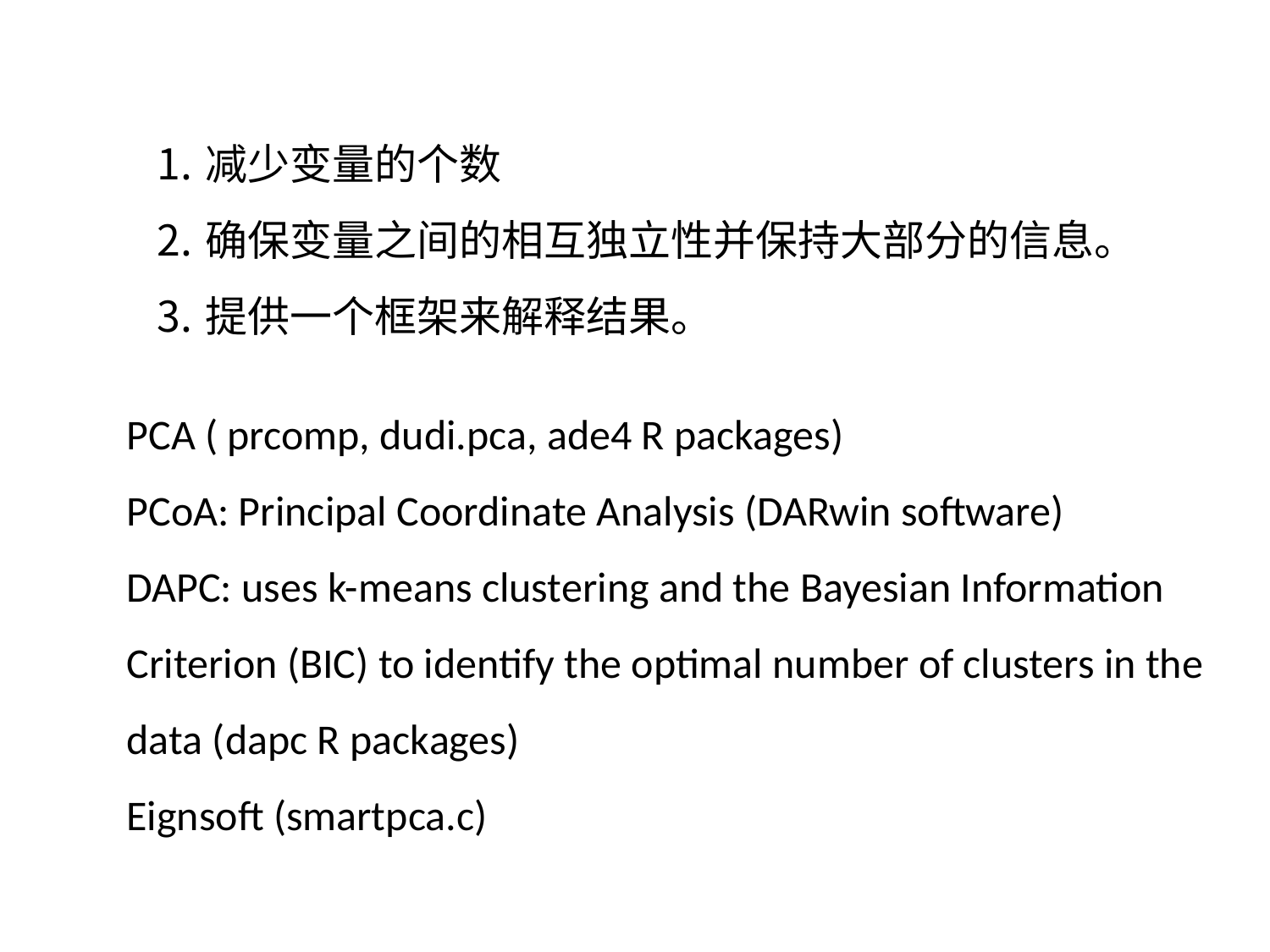

减少变量的个数
确保变量之间的相互独立性并保持大部分的信息。
提供一个框架来解释结果。

PCA ( prcomp, dudi.pca, ade4 R packages)
PCoA: Principal Coordinate Analysis (DARwin software)
DAPC: uses k-means clustering and the Bayesian Information Criterion (BIC) to identify the optimal number of clusters in the data (dapc R packages)
Eignsoft (smartpca.c)